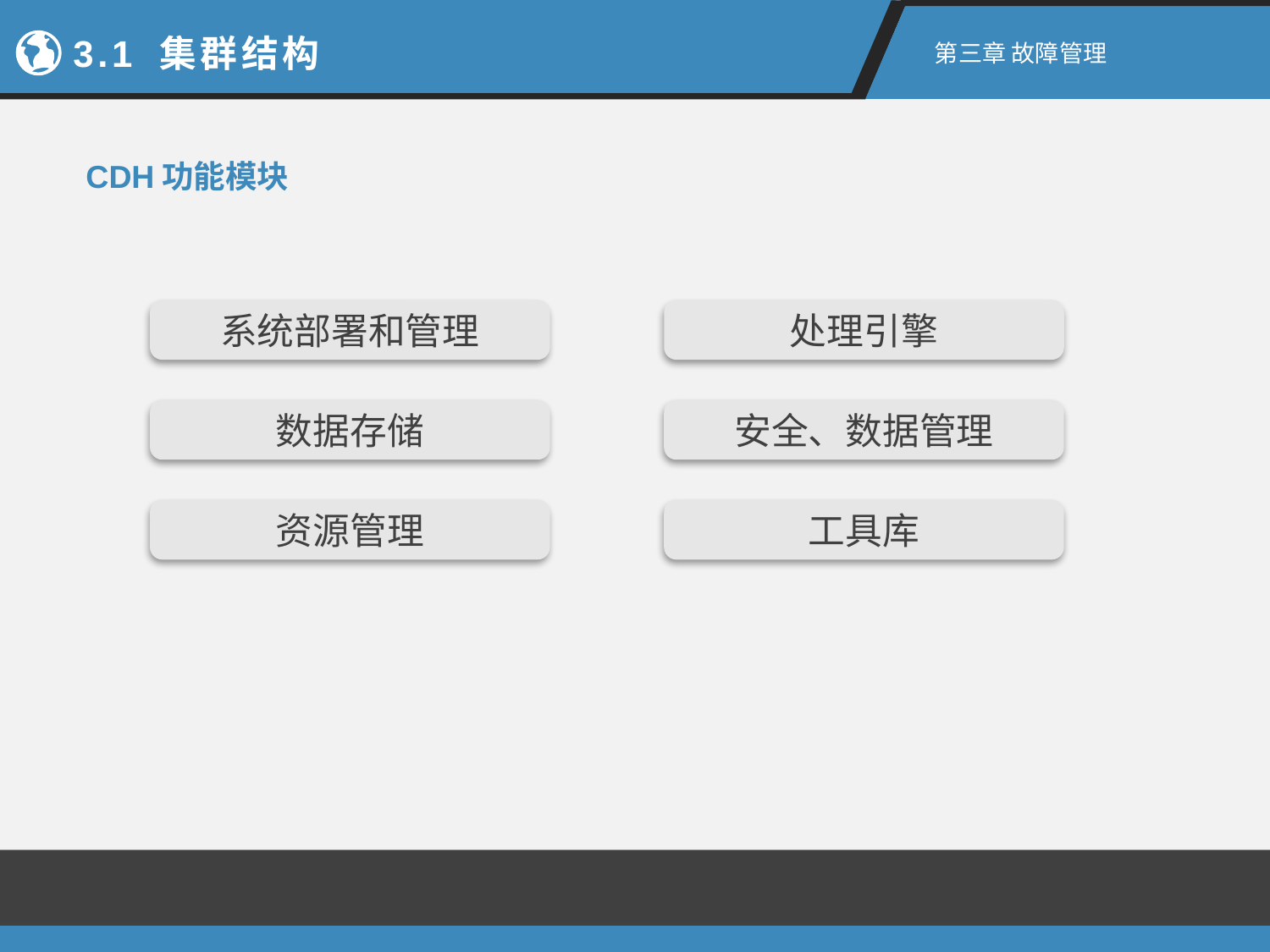

3.1 集群结构

第三章 故障管理
CDH功能模块
系统部署和管理
处理引擎
数据存储
安全、数据管理
资源管理
工具库